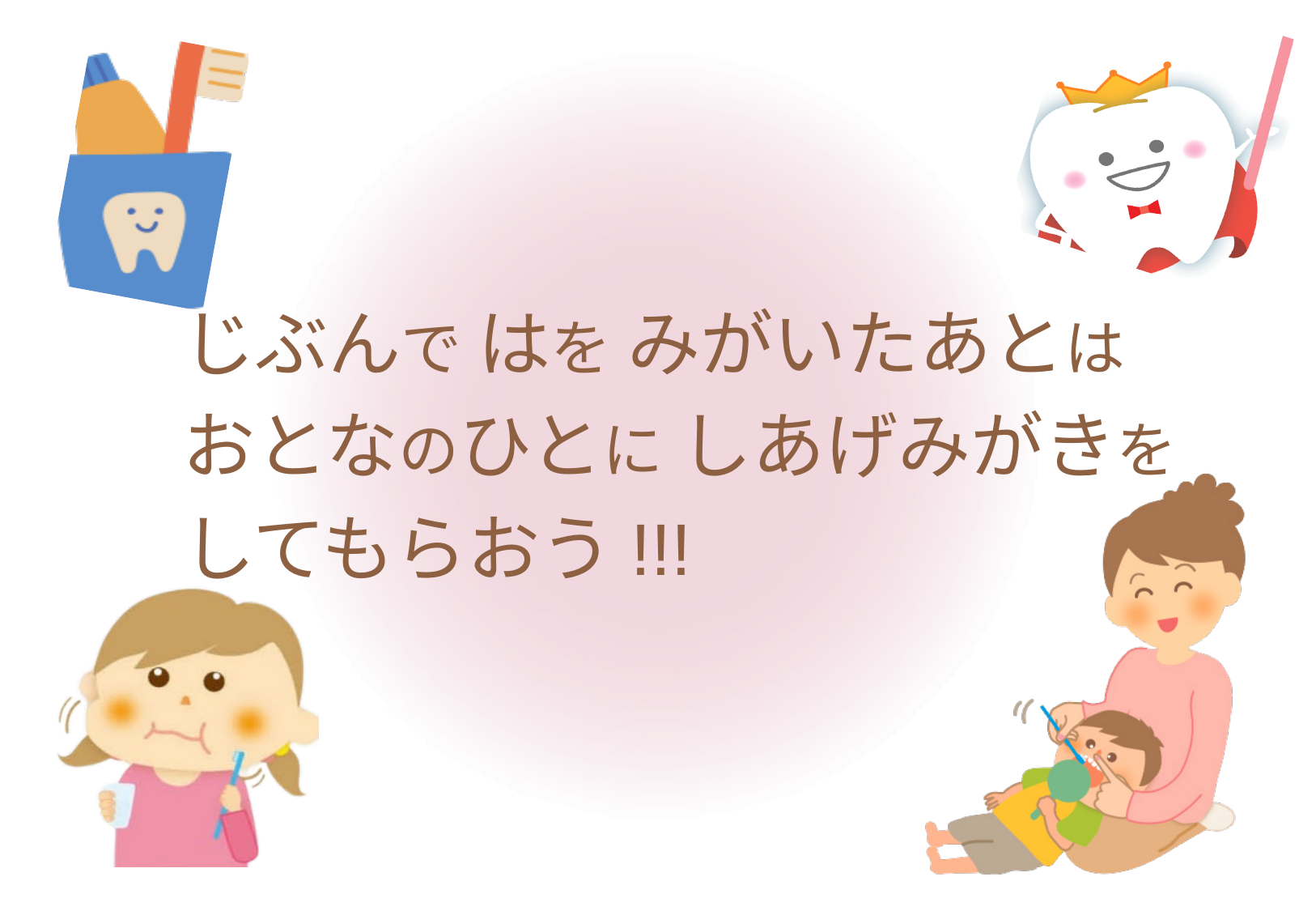

じぶんで はを みがいたあとは
 おとなのひとに しあげみがきを
 してもらおう!!!